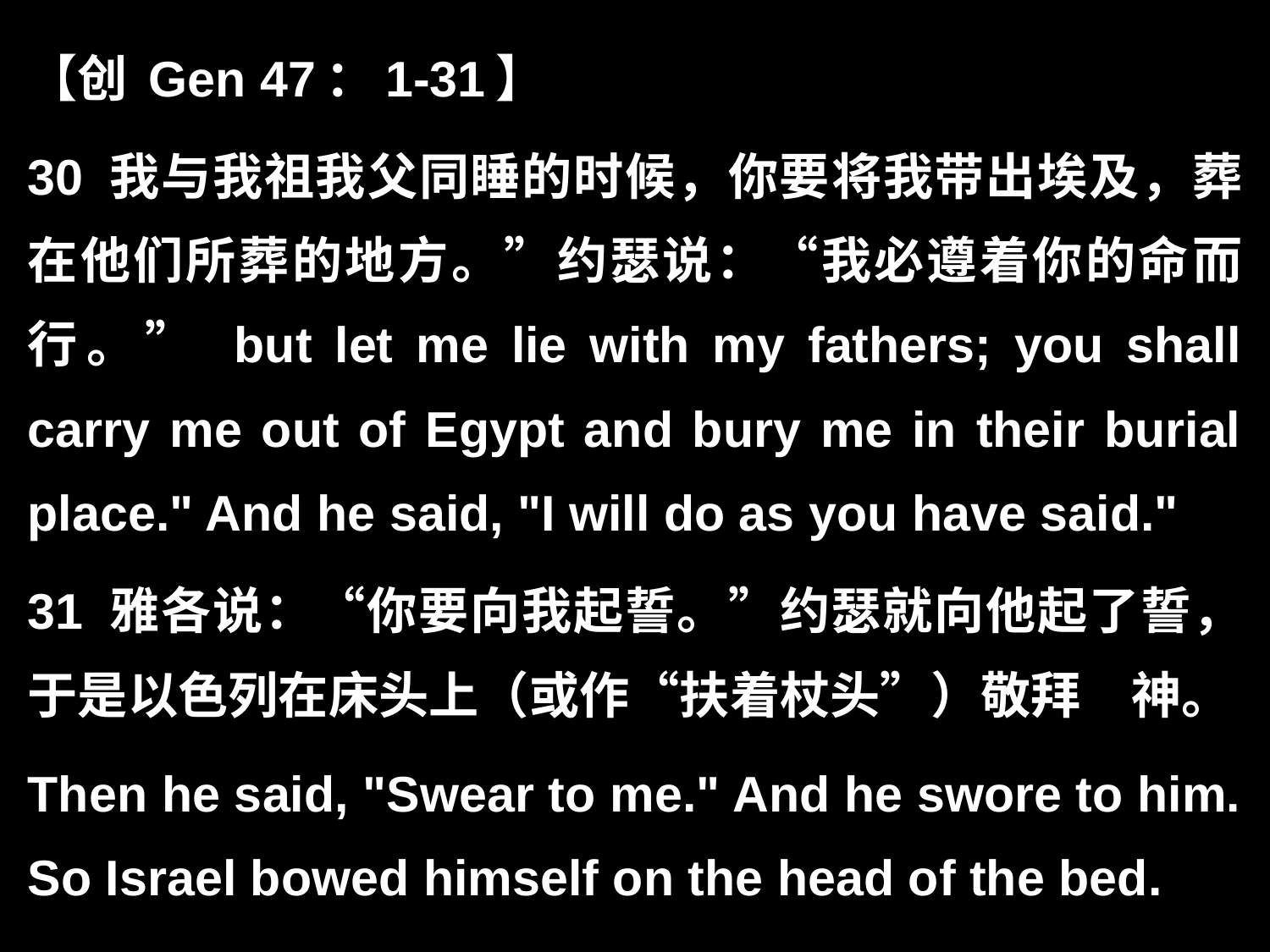

【创 Gen 47：1-31】
30 我与我祖我父同睡的时候，你要将我带出埃及，葬在他们所葬的地方。”约瑟说：“我必遵着你的命而行。” but let me lie with my fathers; you shall carry me out of Egypt and bury me in their burial place." And he said, "I will do as you have said."
31 雅各说：“你要向我起誓。”约瑟就向他起了誓，于是以色列在床头上（或作“扶着杖头”）敬拜　神。
Then he said, "Swear to me." And he swore to him. So Israel bowed himself on the head of the bed.